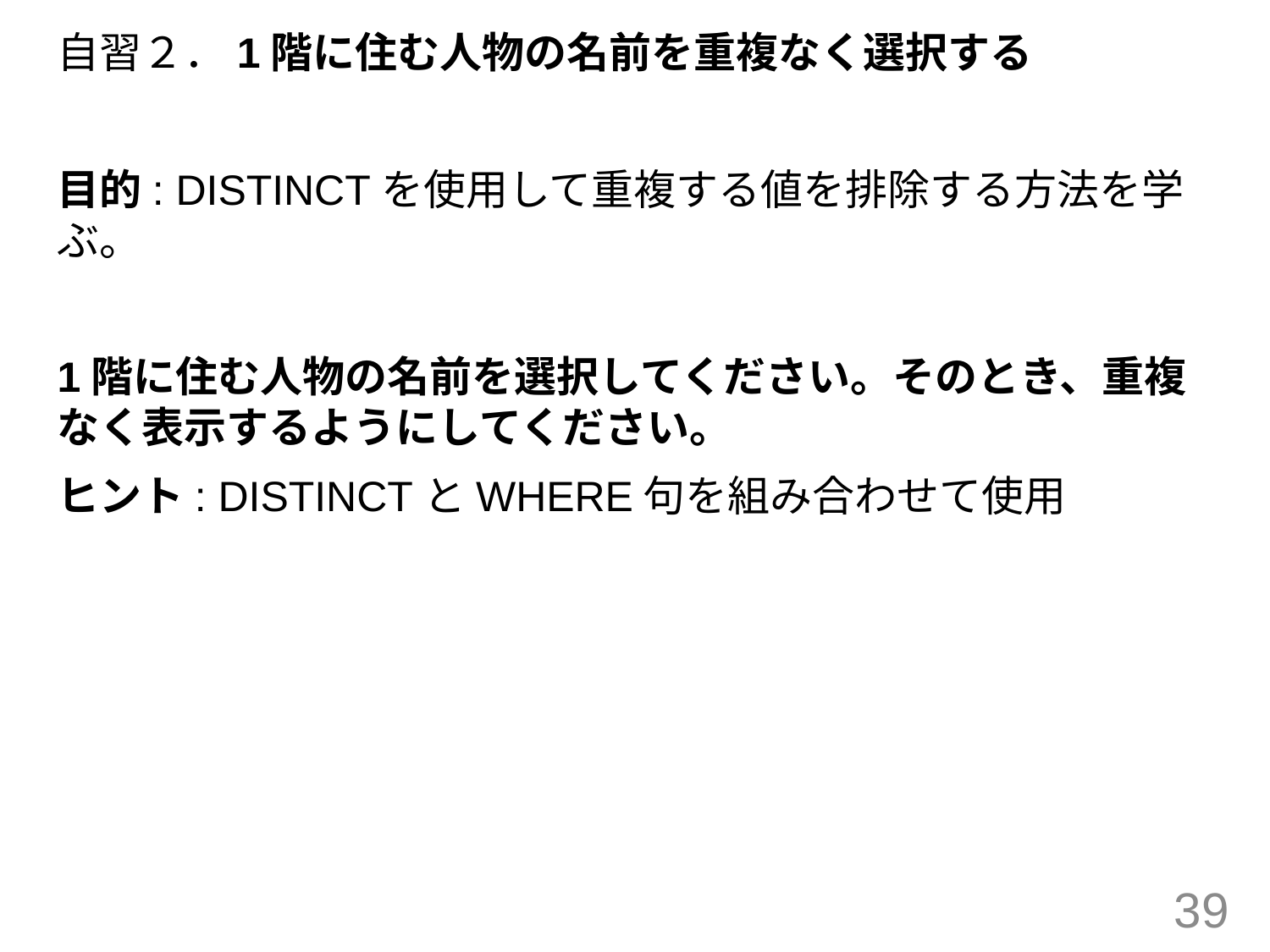

自習２．1階に住む人物の名前を重複なく選択する

目的: DISTINCTを使用して重複する値を排除する方法を学ぶ。

1階に住む人物の名前を選択してください。そのとき、重複なく表示するようにしてください。
ヒント: DISTINCTとWHERE句を組み合わせて使用

39